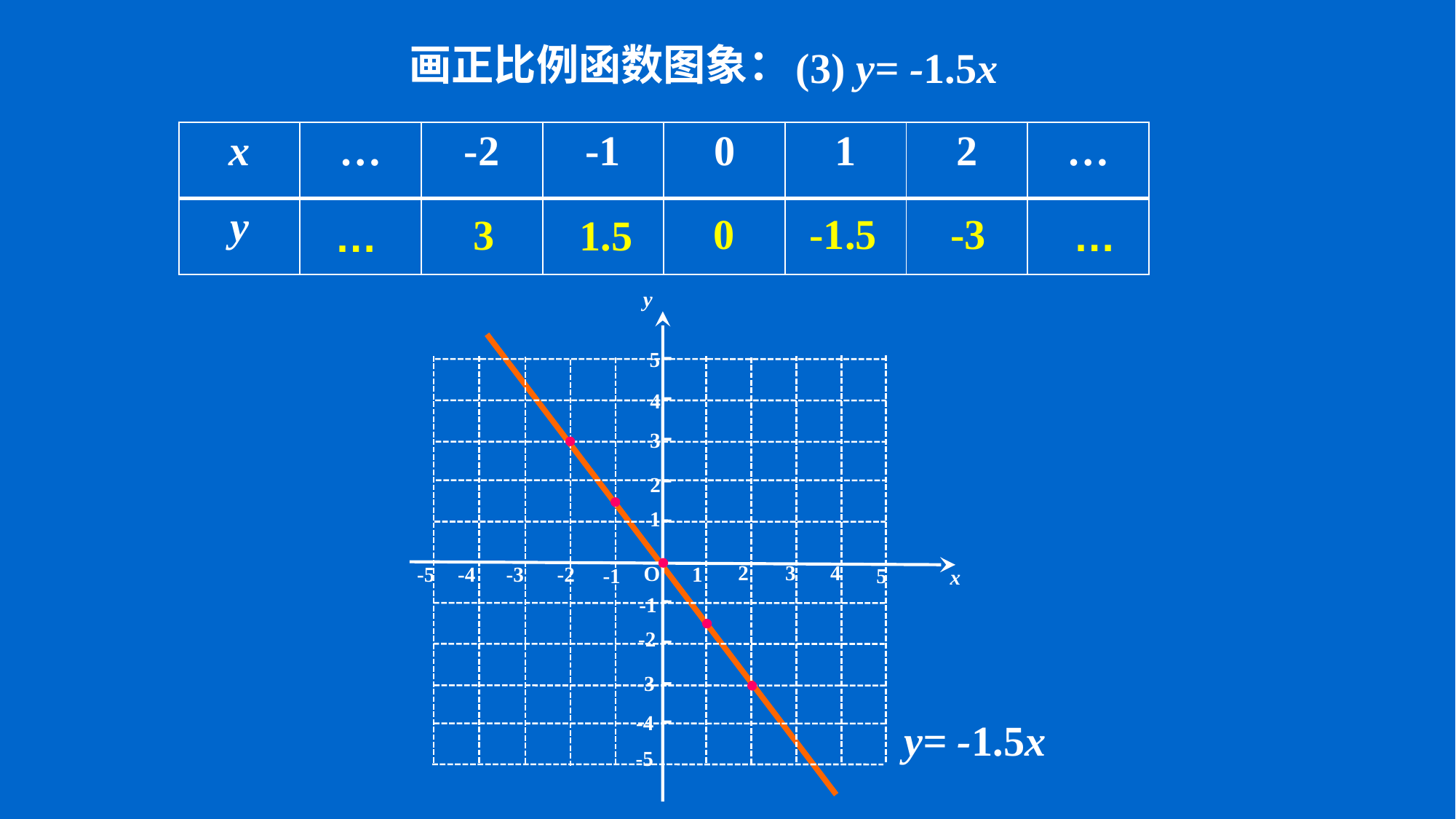

画正比例函数图象：
(3) y= -1.5x
| x | … | -2 | -1 | 0 | 1 | 2 | … |
| --- | --- | --- | --- | --- | --- | --- | --- |
| y |  |  |  |  |  |  |  |
-3
0
-1.5
3
1.5
…
…
y
5
4
3
2
1
2
4
3
O
1
-3
-2
-4

5
-1
x
-1
-2
-3
-4
-5
-5

y= -1.5x